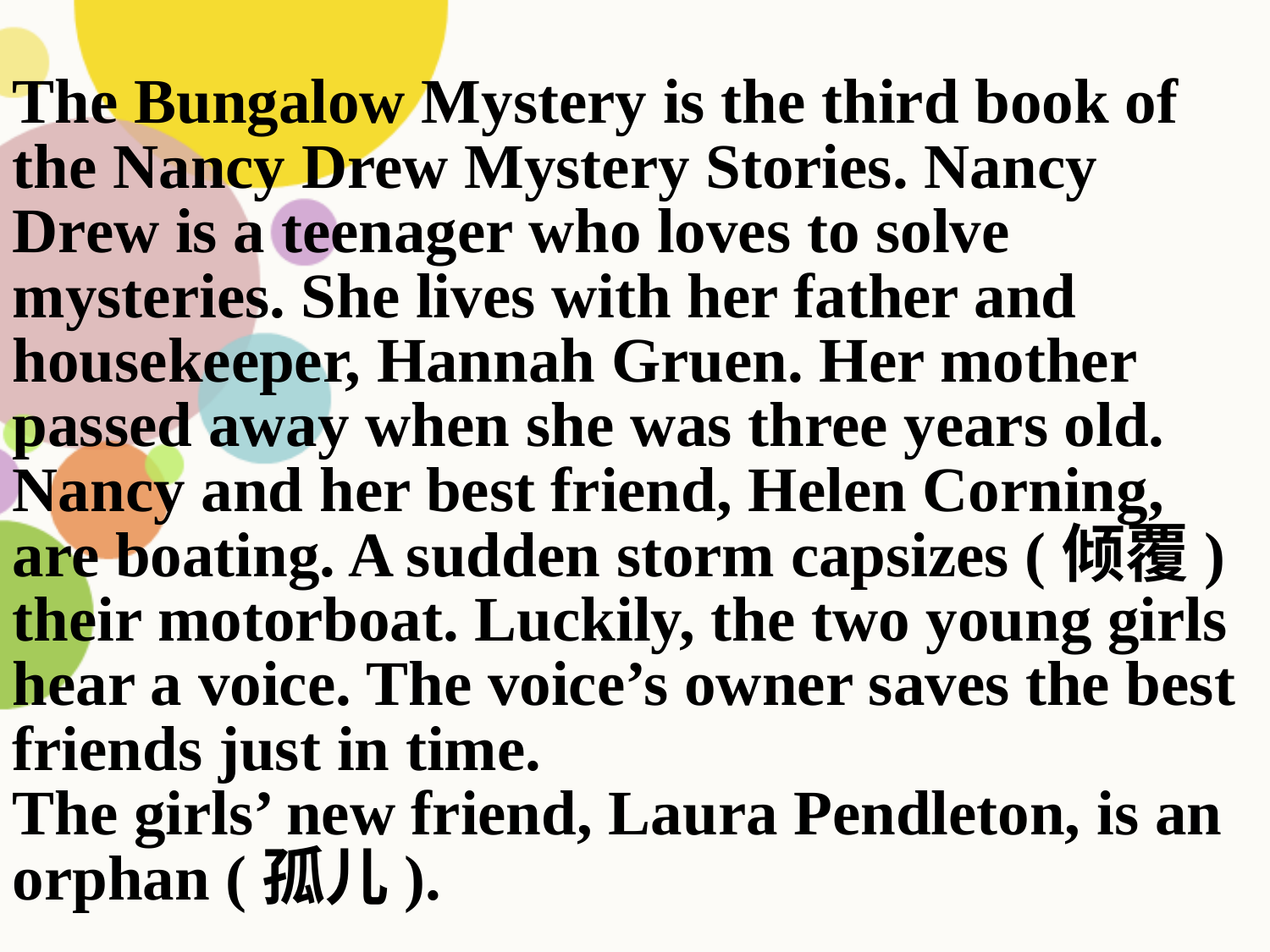

The Bungalow Mystery is the third book of
the Nancy Drew Mystery Stories. Nancy Drew is a teenager who loves to solve mysteries. She lives with her father and housekeeper, Hannah Gruen. Her mother passed away when she was three years old.
Nancy and her best friend, Helen Corning,
are boating. A sudden storm capsizes (倾覆) their motorboat. Luckily, the two young girls hear a voice. The voice’s owner saves the best friends just in time.
The girls’ new friend, Laura Pendleton, is an
orphan (孤儿).